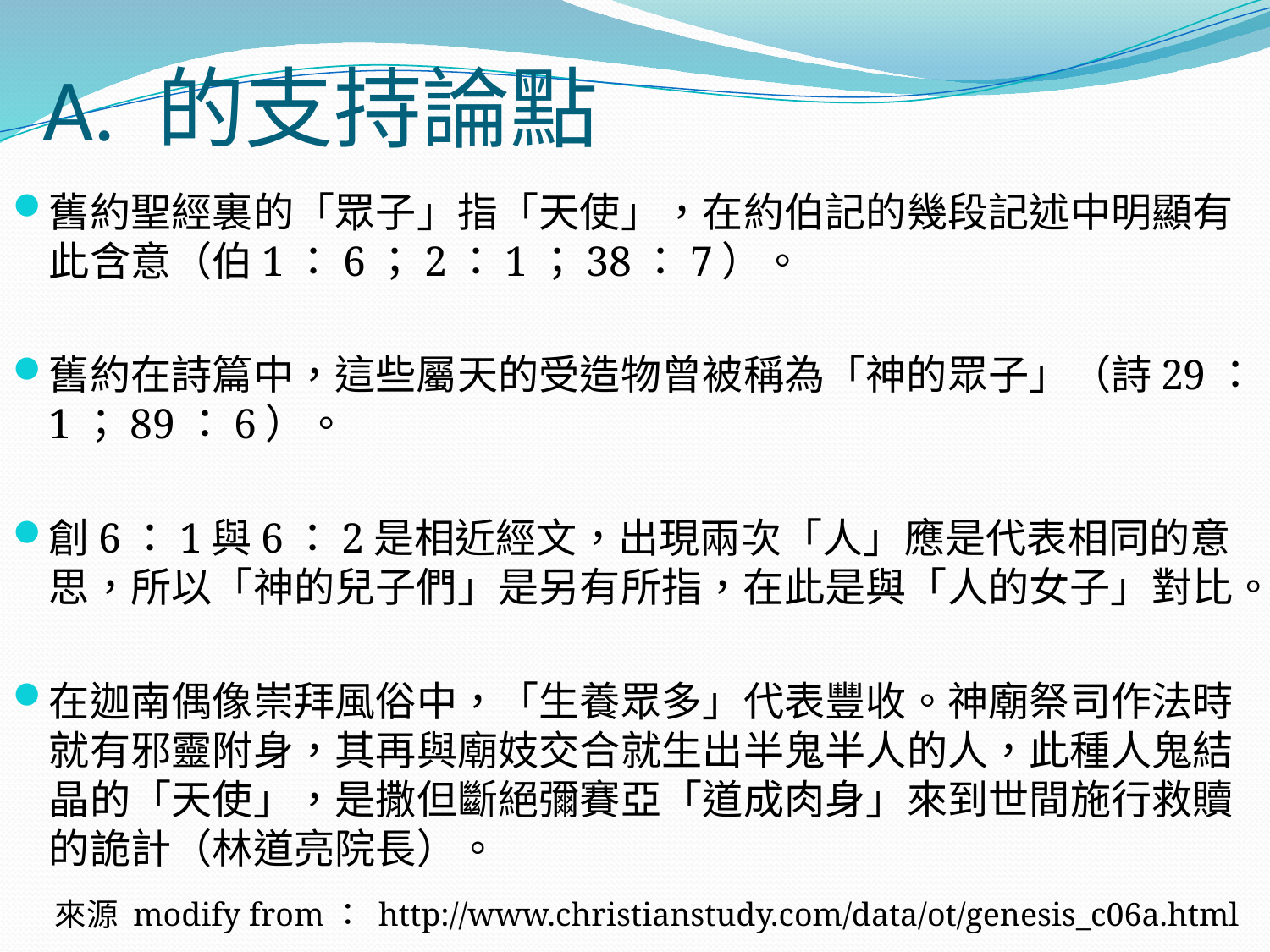

# A. 的支持論點
舊約聖經裏的「眾子」指「天使」，在約伯記的幾段記述中明顯有此含意（伯1：6；2：1；38：7）。

舊約在詩篇中，這些屬天的受造物曾被稱為「神的眾子」（詩29：1；89：6）。

創6：1與6：2是相近經文，出現兩次「人」應是代表相同的意思，所以「神的兒子們」是另有所指，在此是與「人的女子」對比。

在迦南偶像崇拜風俗中，「生養眾多」代表豐收。神廟祭司作法時就有邪靈附身，其再與廟妓交合就生出半鬼半人的人，此種人鬼結晶的「天使」，是撒但斷絕彌賽亞「道成肉身」來到世間施行救贖的詭計（林道亮院長）。

來源 modify from： http://www.christianstudy.com/data/ot/genesis_c06a.html